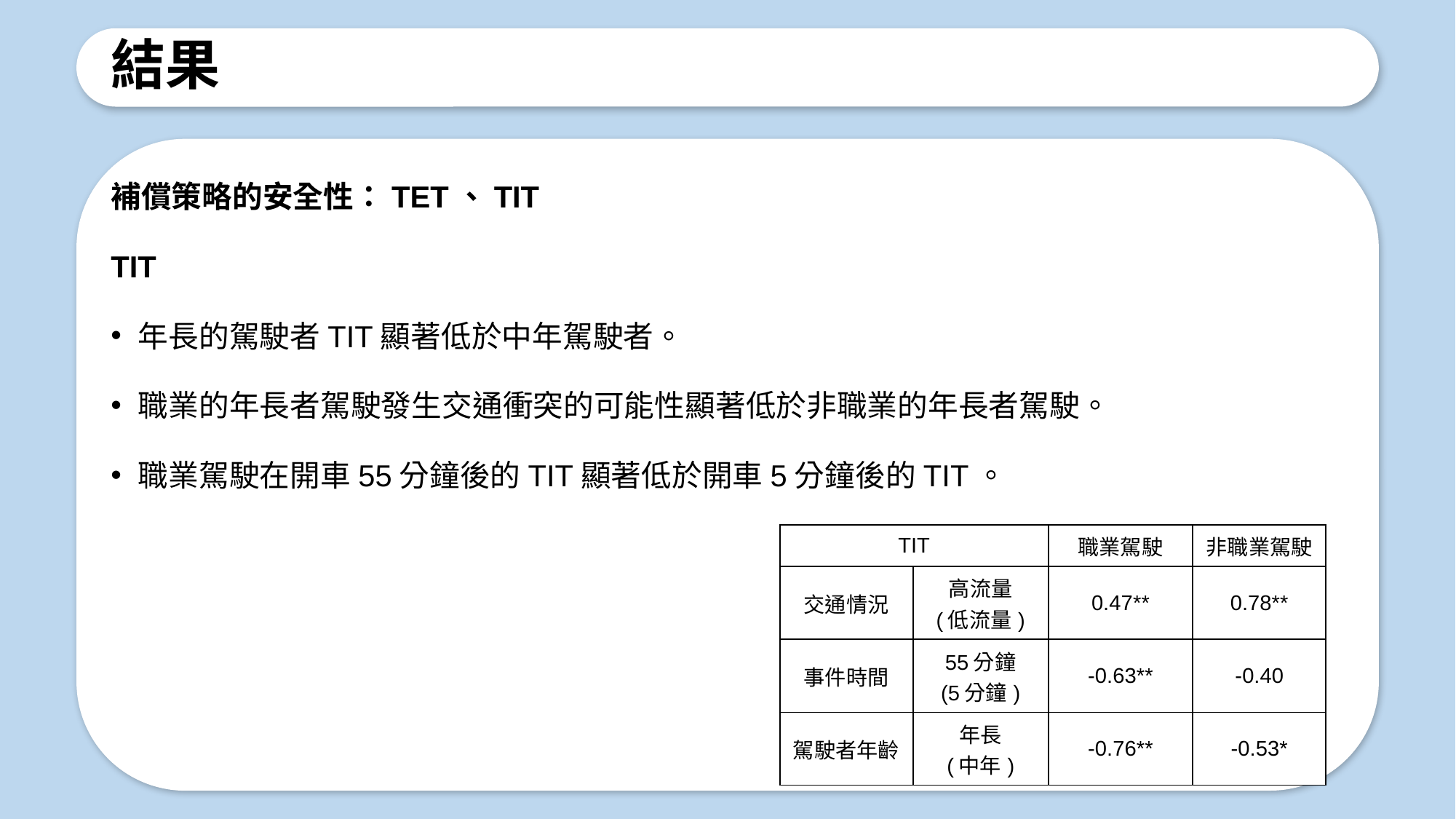

# 結果
補償策略的安全性：TET、TIT
TIT
年長的駕駛者TIT顯著低於中年駕駛者。
職業的年長者駕駛發生交通衝突的可能性顯著低於非職業的年長者駕駛。
職業駕駛在開車55分鐘後的TIT顯著低於開車5分鐘後的TIT。

| TIT |  | 職業駕駛 | 非職業駕駛 |
| --- | --- | --- | --- |
| 交通情況 | 高流量 (低流量) | 0.47\*\* | 0.78\*\* |
| 事件時間 | 55分鐘 (5分鐘) | -0.63\*\* | -0.40 |
| 駕駛者年齡 | 年長 (中年) | -0.76\*\* | -0.53\* |